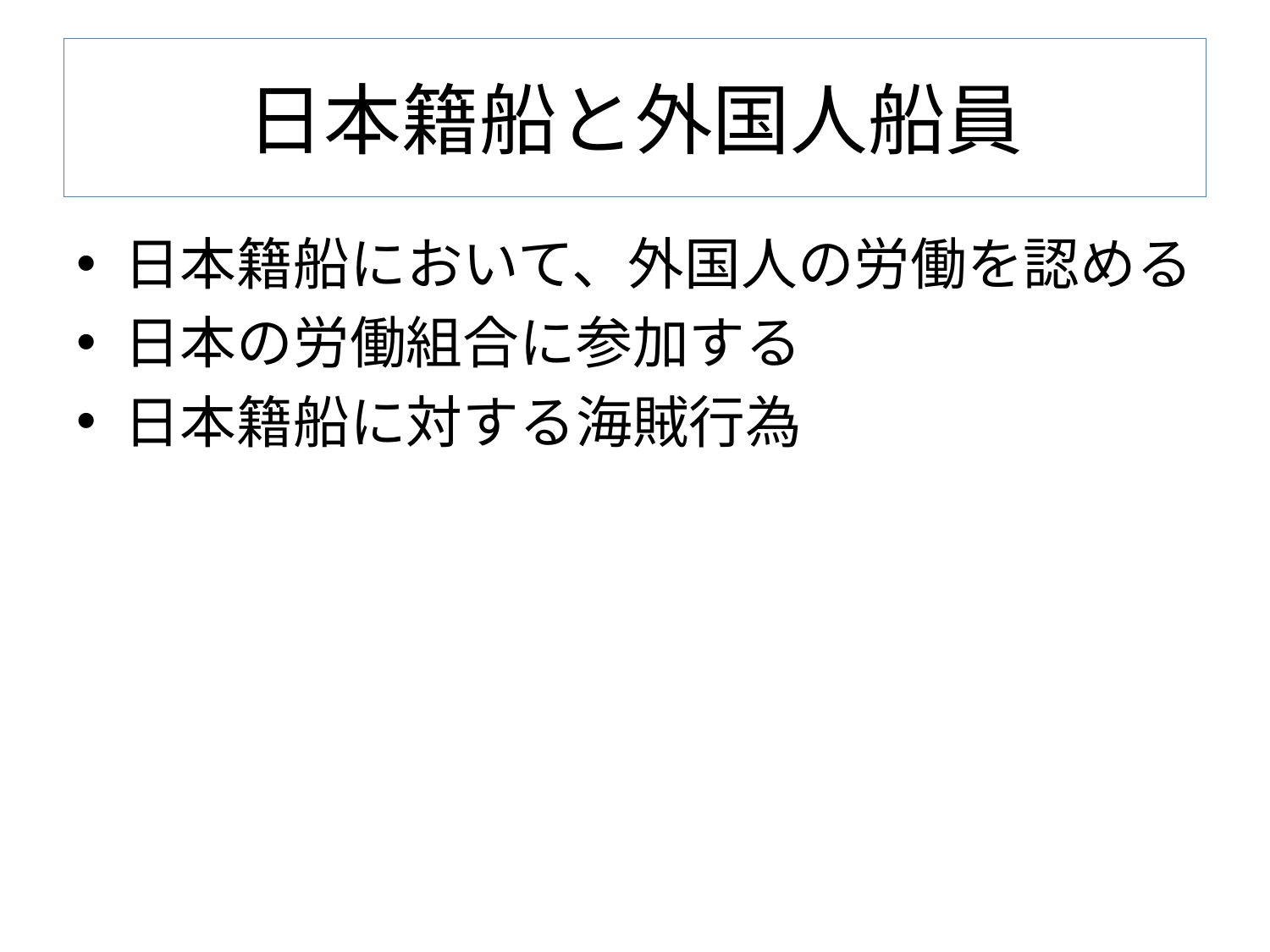

# 日本籍船と外国人船員
日本籍船において、外国人の労働を認める
日本の労働組合に参加する
日本籍船に対する海賊行為